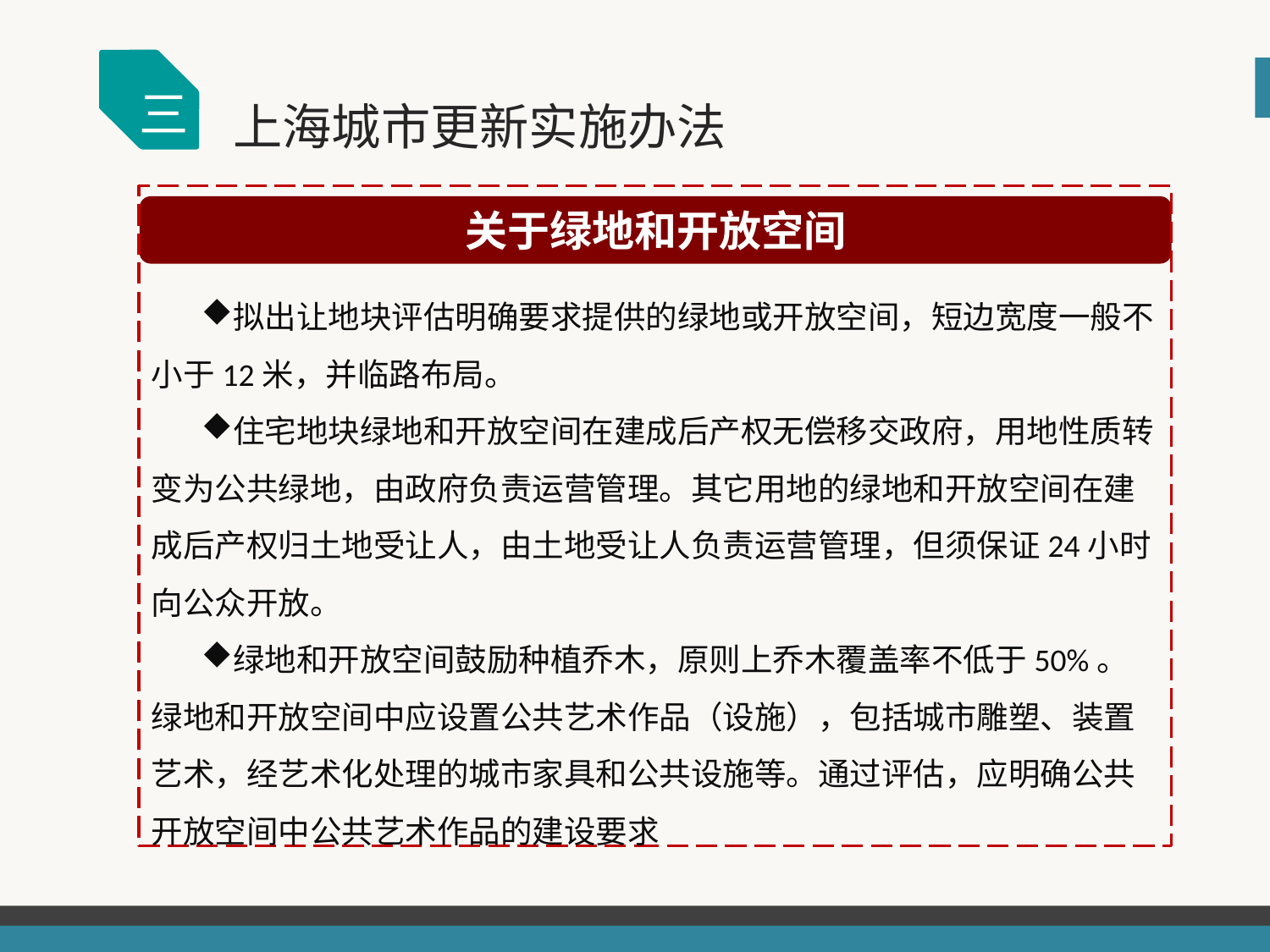

三
上海城市更新实施办法

拟出让地块评估明确要求提供的绿地或开放空间，短边宽度一般不小于12米，并临路布局。
住宅地块绿地和开放空间在建成后产权无偿移交政府，用地性质转变为公共绿地，由政府负责运营管理。其它用地的绿地和开放空间在建成后产权归土地受让人，由土地受让人负责运营管理，但须保证24小时向公众开放。
绿地和开放空间鼓励种植乔木，原则上乔木覆盖率不低于50%。绿地和开放空间中应设置公共艺术作品（设施），包括城市雕塑、装置艺术，经艺术化处理的城市家具和公共设施等。通过评估，应明确公共开放空间中公共艺术作品的建设要求
关于绿地和开放空间